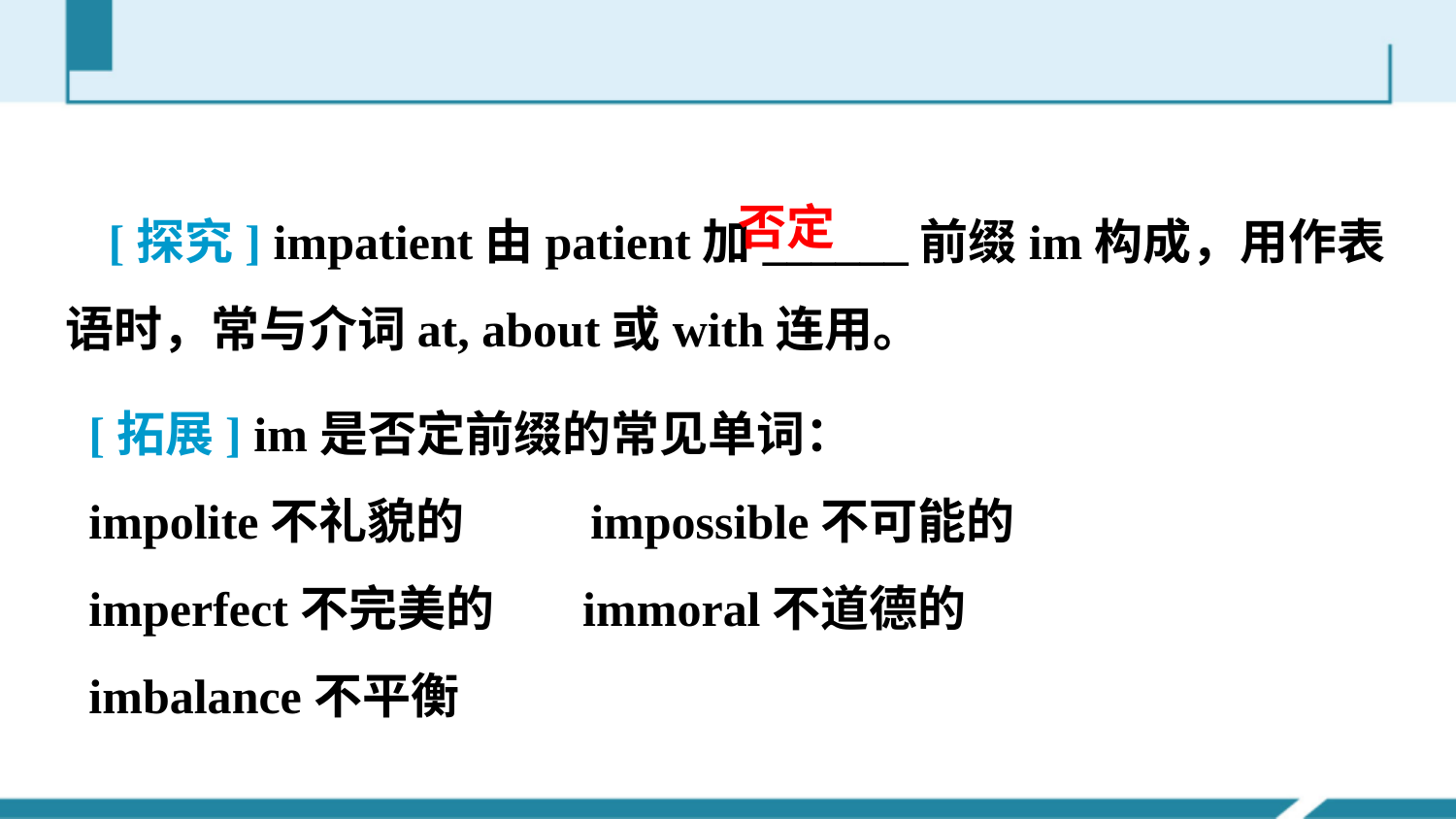

[探究] impatient由patient加______前缀im­构成，用作表语时，常与介词at, about或with连用。
 否定
[拓展] im­是否定前缀的常见单词：
impolite不礼貌的　      impossible不可能的
imperfect不完美的       immoral不道德的
imbalance不平衡